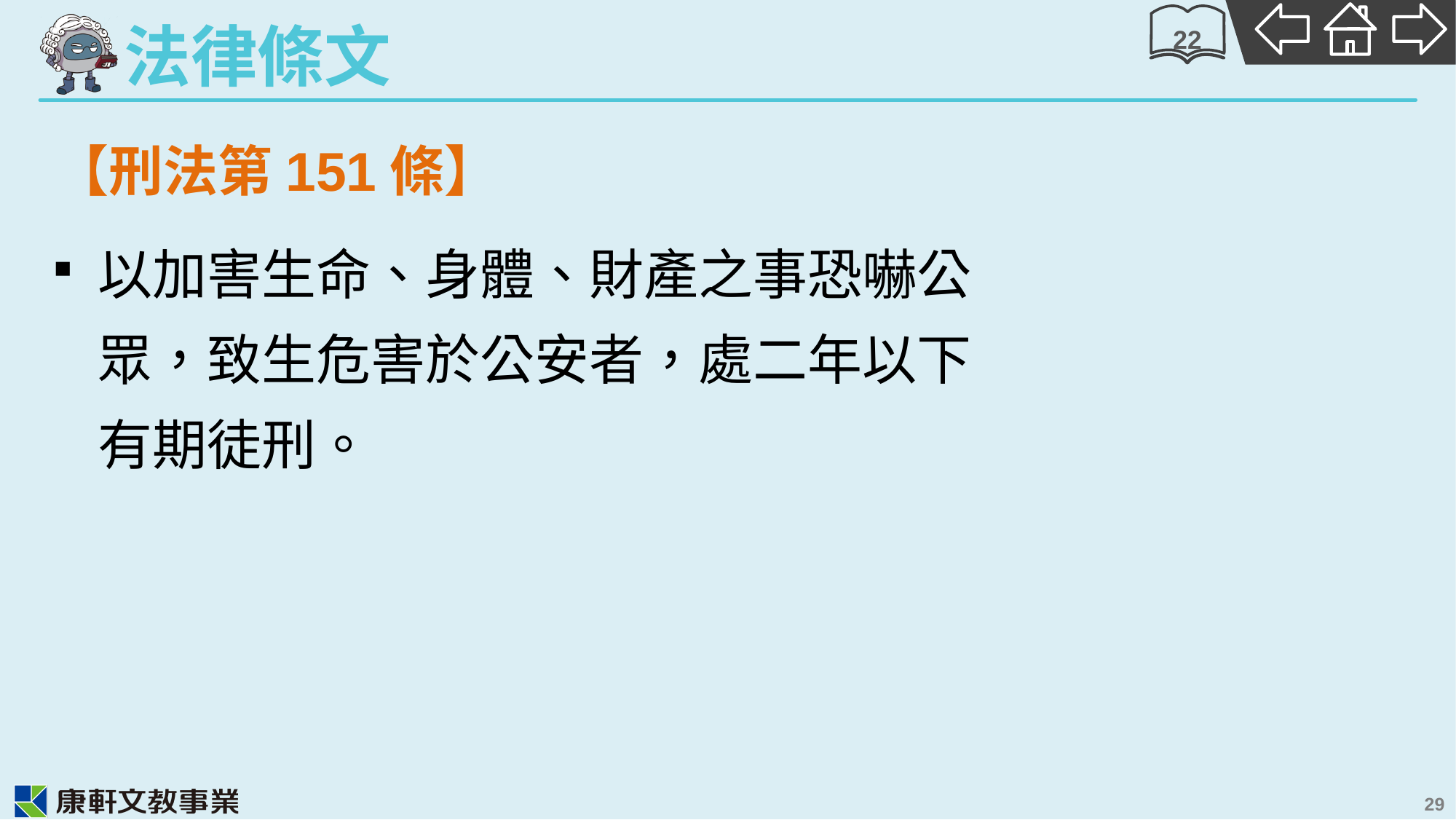

22
【刑法第151條】
以加害生命、身體、財產之事恐嚇公眾，致生危害於公安者，處二年以下有期徒刑。

29